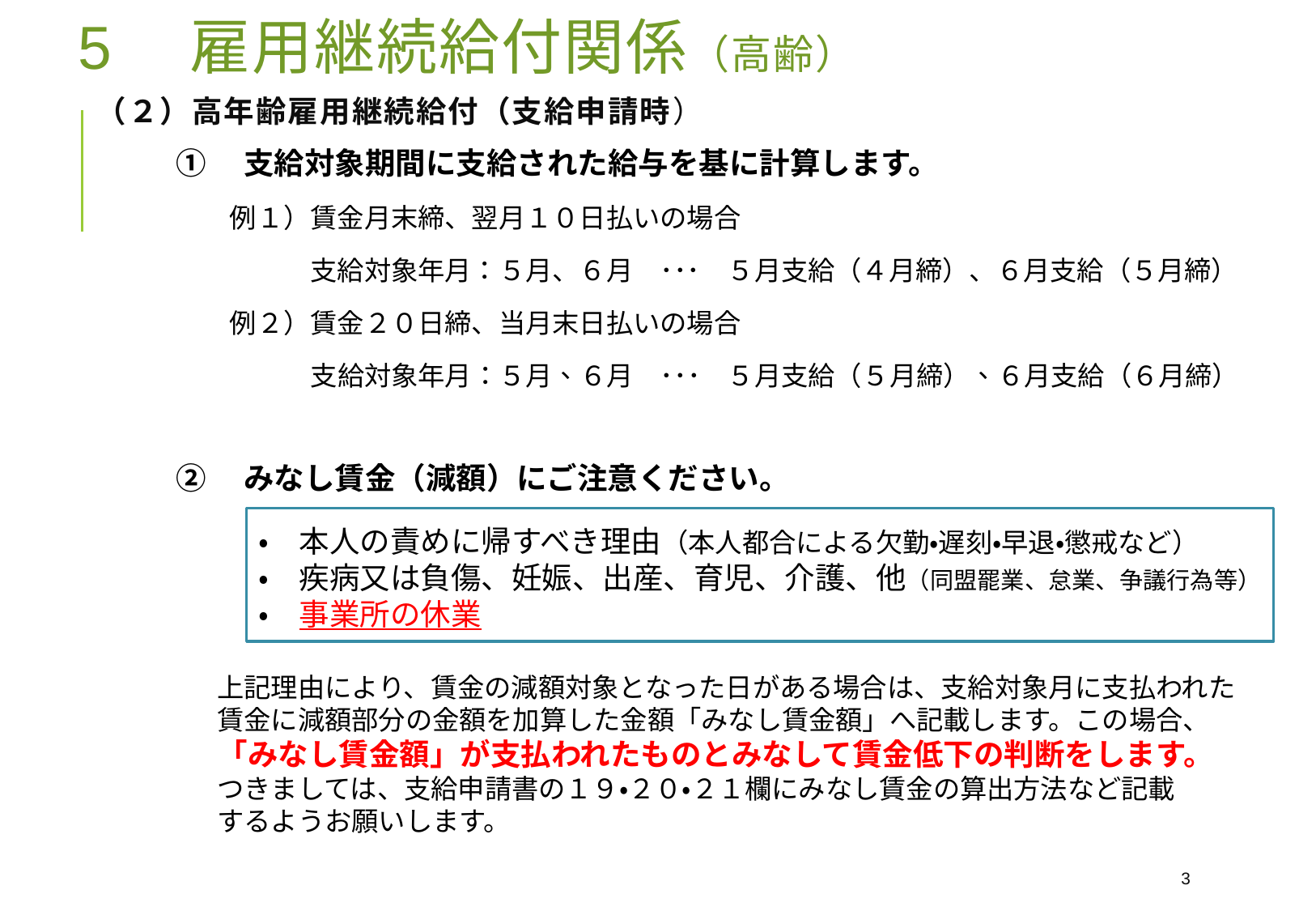

5　雇用継続給付関係（高齢）
# （２）高年齢雇用継続給付（支給申請時）
①　支給対象期間に支給された給与を基に計算します。
　　例１）賃金月末締、翌月１０日払いの場合
　　　　　支給対象年月：５月、６月　･･･　５月支給（４月締）、６月支給（５月締）
　　例２）賃金２０日締、当月末日払いの場合
　　　　　支給対象年月：５月、６月　･･･　５月支給（５月締）、６月支給（６月締）

②　みなし賃金（減額）にご注意ください。

・　本人の責めに帰すべき理由（本人都合による欠勤・遅刻・早退・懲戒など）
・　疾病又は負傷、妊娠、出産、育児、介護、他（同盟罷業、怠業、争議行為等）
・　事業所の休業
上記理由により、賃金の減額対象となった日がある場合は、支給対象月に支払われた賃金に減額部分の金額を加算した金額「みなし賃金額」へ記載します。この場合、「みなし賃金額」が支払われたものとみなして賃金低下の判断をします。
つきましては、支給申請書の１９・２０・２１欄にみなし賃金の算出方法など記載
するようお願いします。
3